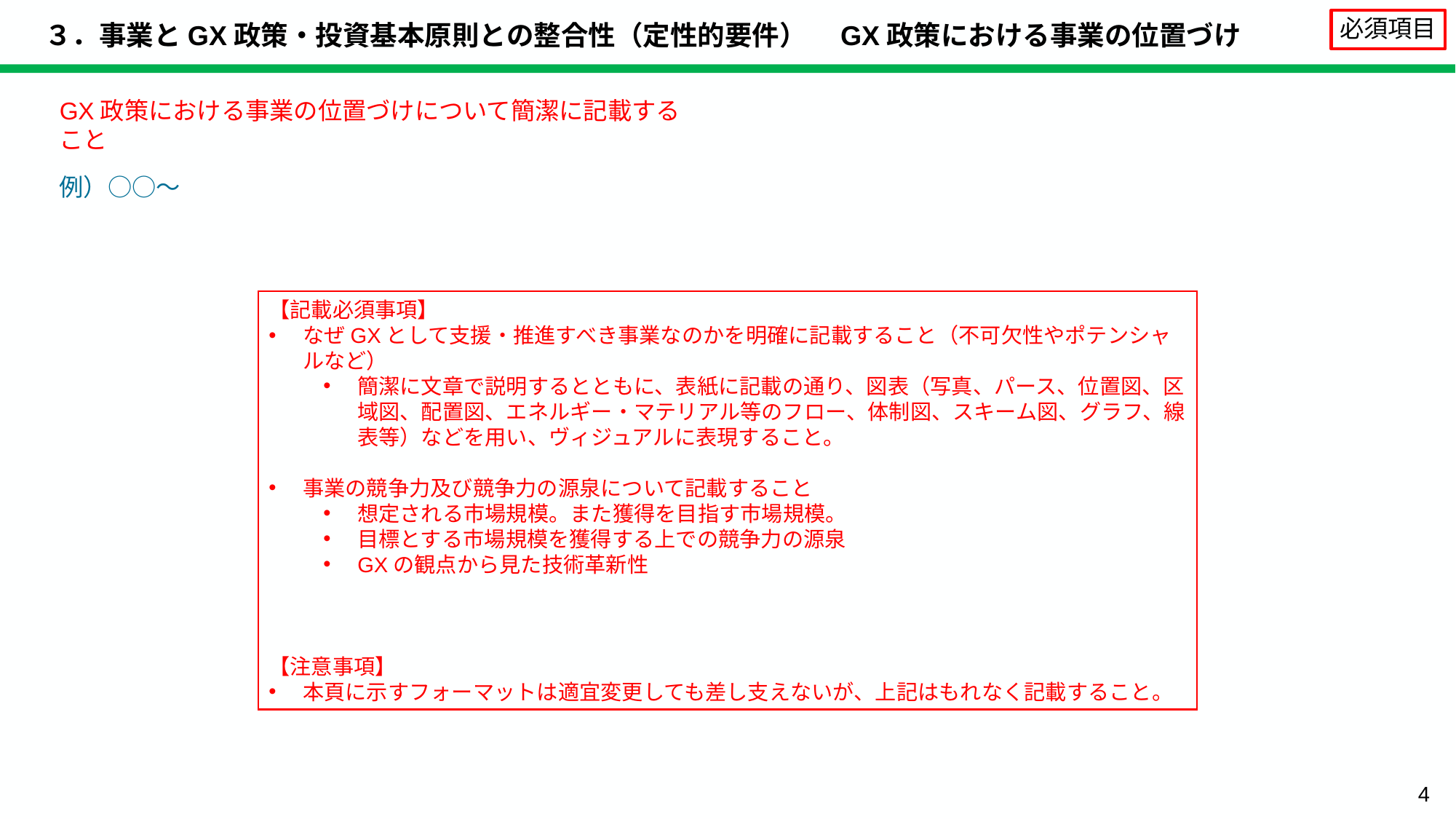

# ３．事業とGX政策・投資基本原則との整合性（定性的要件）　GX政策における事業の位置づけ
必須項目
GX政策における事業の位置づけについて簡潔に記載すること
例）○○～
【記載必須事項】
なぜGXとして支援・推進すべき事業なのかを明確に記載すること（不可欠性やポテンシャルなど）
簡潔に文章で説明するとともに、表紙に記載の通り、図表（写真、パース、位置図、区域図、配置図、エネルギー・マテリアル等のフロー、体制図、スキーム図、グラフ、線表等）などを用い、ヴィジュアルに表現すること。

事業の競争力及び競争力の源泉について記載すること
想定される市場規模。また獲得を目指す市場規模。
目標とする市場規模を獲得する上での競争力の源泉
GXの観点から見た技術革新性

【注意事項】
本頁に示すフォーマットは適宜変更しても差し支えないが、上記はもれなく記載すること。

4